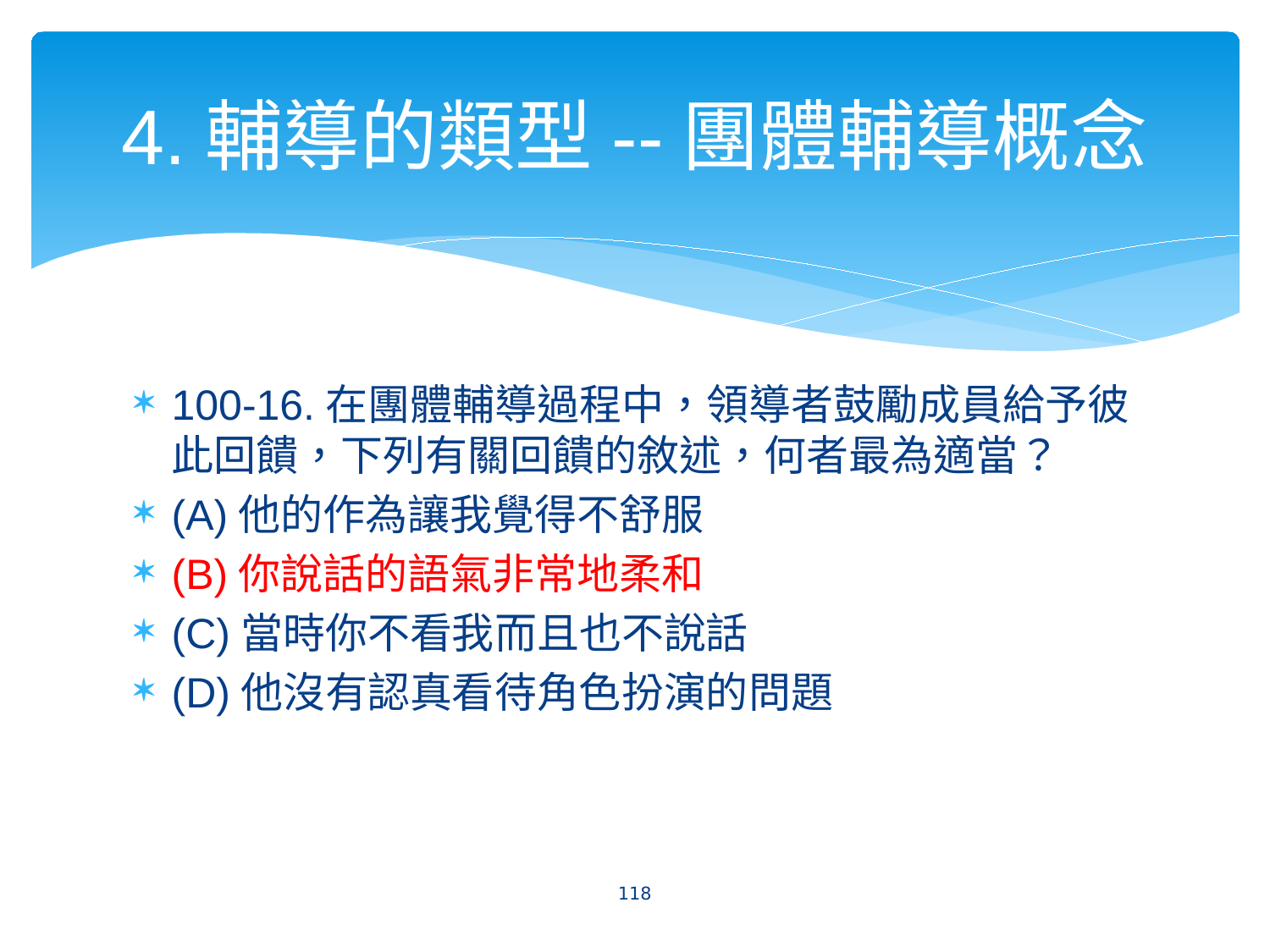

100-16.在團體輔導過程中，領導者鼓勵成員給予彼此回饋，下列有關回饋的敘述，何者最為適當？
(A)他的作為讓我覺得不舒服
(B)你說話的語氣非常地柔和
(C)當時你不看我而且也不說話
(D)他沒有認真看待角色扮演的問題

4.輔導的類型--團體輔導概念
118